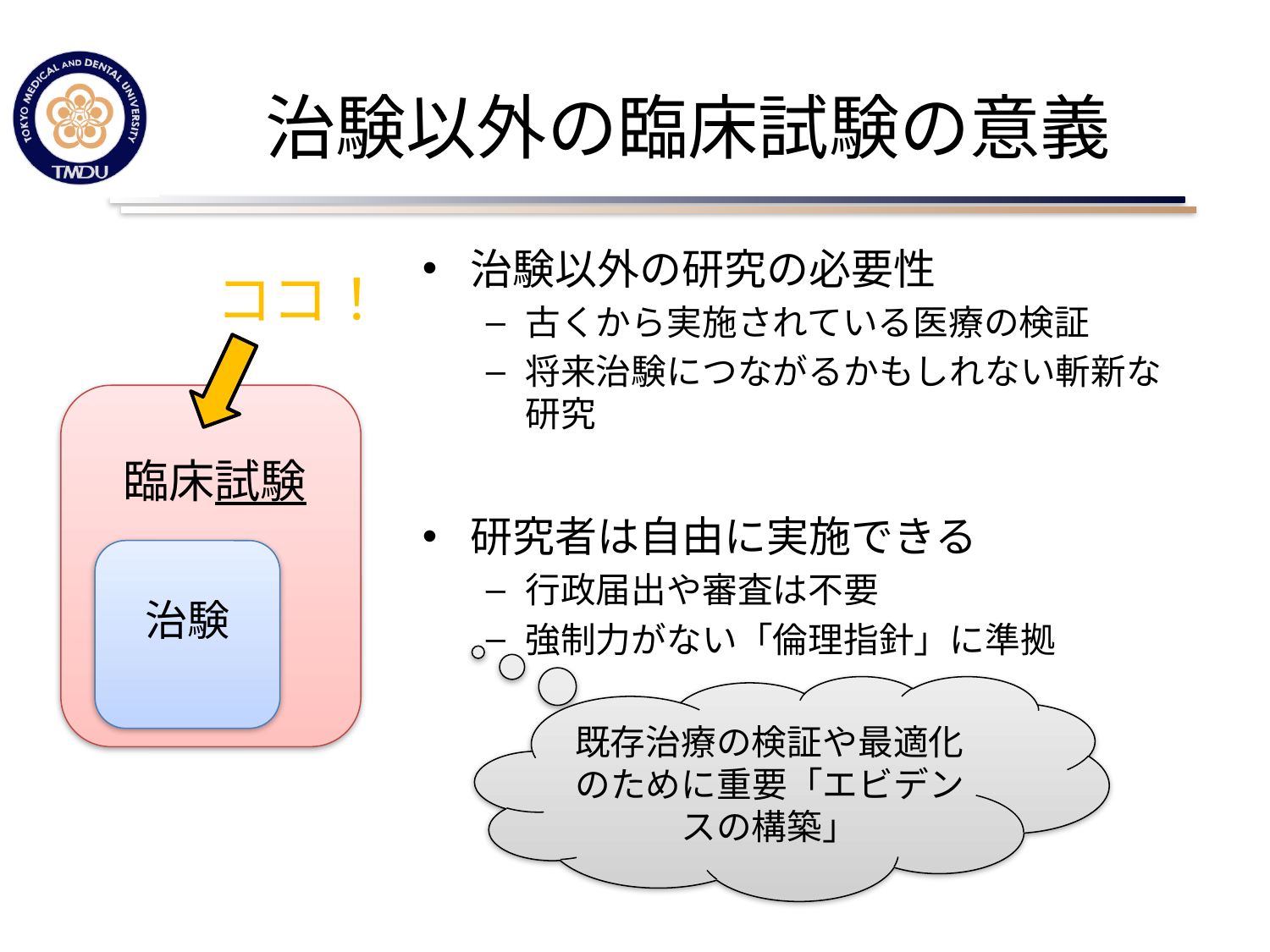

# 治験以外の臨床試験の意義
治験以外の研究の必要性
古くから実施されている医療の検証
将来治験につながるかもしれない斬新な研究

研究者は自由に実施できる
行政届出や審査は不要
強制力がない「倫理指針」に準拠
ココ！

臨床試験

治験
既存治療の検証や最適化のために重要「エビデンスの構築」